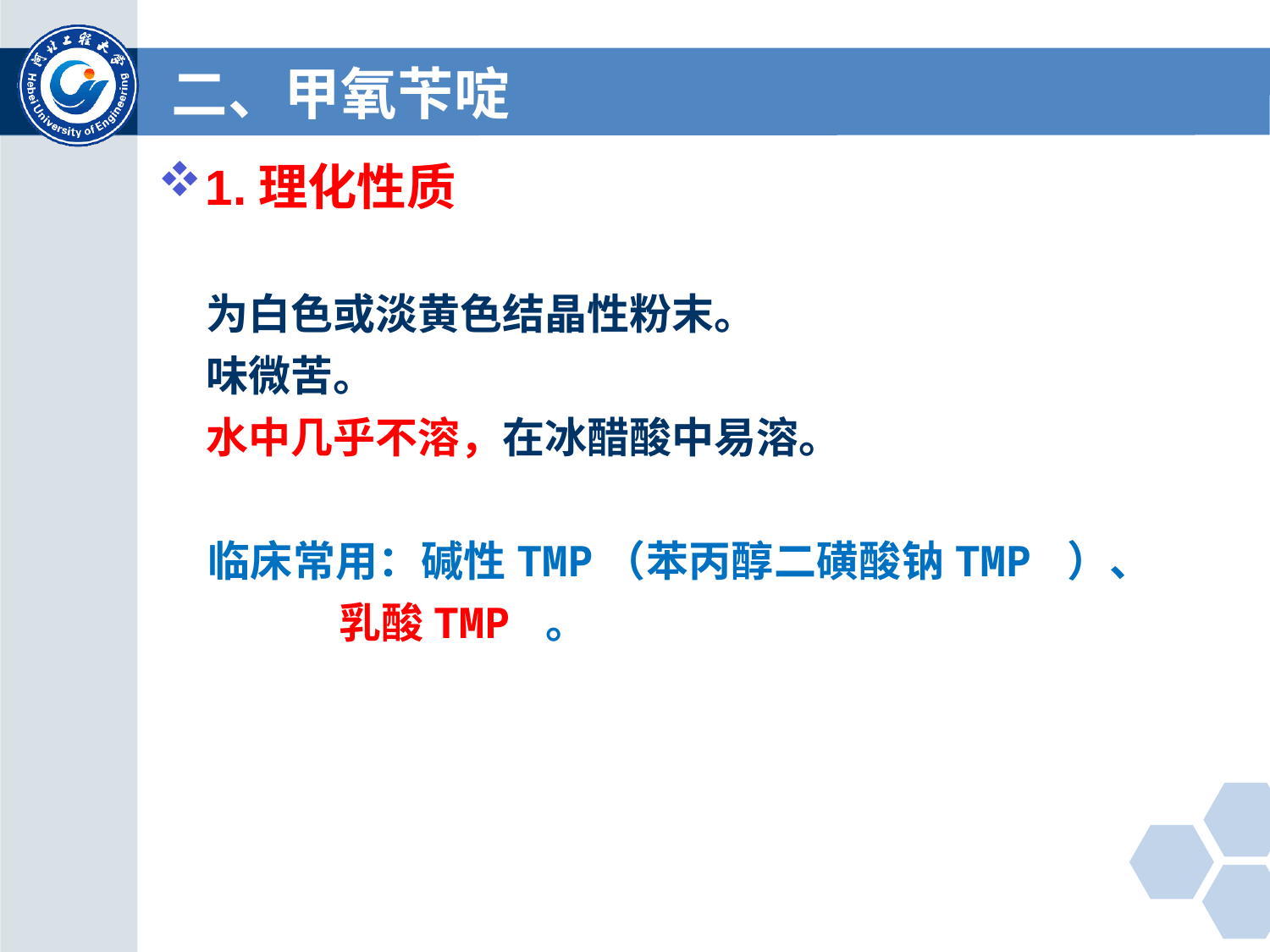

# 二、甲氧苄啶
1.理化性质

    为白色或淡黄色结晶性粉末。
    味微苦。
    水中几乎不溶，在冰醋酸中易溶。

    临床常用：碱性TMP（苯丙醇二磺酸钠TMP ）、               乳酸TMP 。